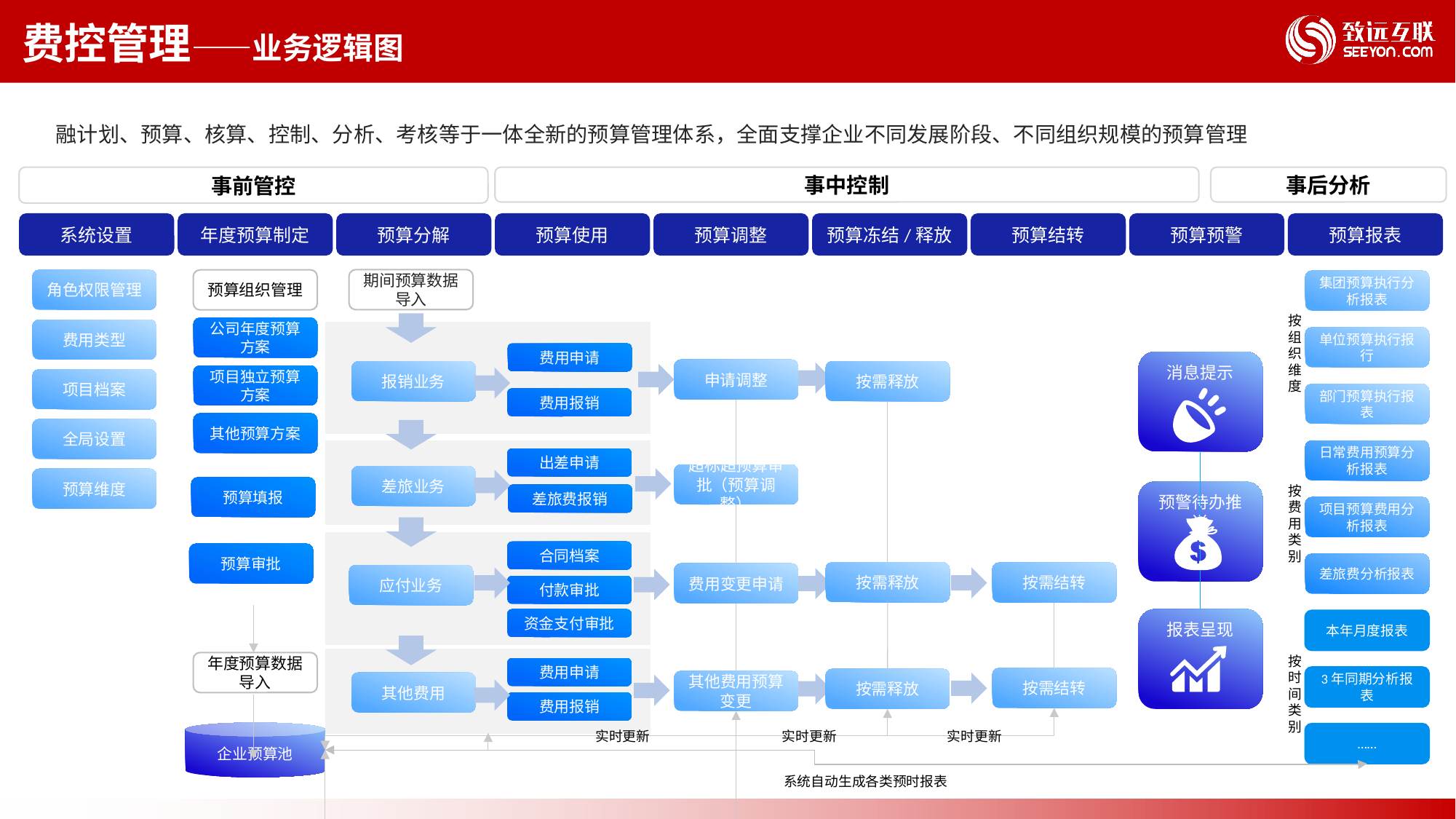

费控管理——业务逻辑图
融计划、预算、核算、控制、分析、考核等于一体全新的预算管理体系，全面支撑企业不同发展阶段、不同组织规模的预算管理
事前管控
事中控制
事后分析
系统设置
年度预算制定
预算分解
预算使用
预算调整
预算冻结/释放
预算结转
预算预警
预算报表
期间预算数据导入
角色权限管理
预算组织管理
集团预算执行分析报表
按组织维度

公司年度预算方案
费用类型

单位预算执行报行
费用申请
消息提示
申请调整
报销业务
按需释放

项目独立预算方案

项目档案
部门预算执行报表

费用报销
其他预算方案
全局设置

日常费用预算分析报表

出差申请
按费用类别
超标超预算审批（预算调整）
差旅业务
预算维度

预算填报
预警待办推送
差旅费报销
项目预算费用分析报表

合同档案
预算审批
差旅费分析报表
按需释放
按需结转
费用变更申请
应付业务

付款审批
资金支付审批
报表呈现
本年月度报表
按时间类别

年度预算数据导入
费用申请
3年同期分析报表
按需结转
按需释放
其他费用预算变更
其他费用

费用报销
实时更新
实时更新
实时更新
企业预算池
……
系统自动生成各类预时报表